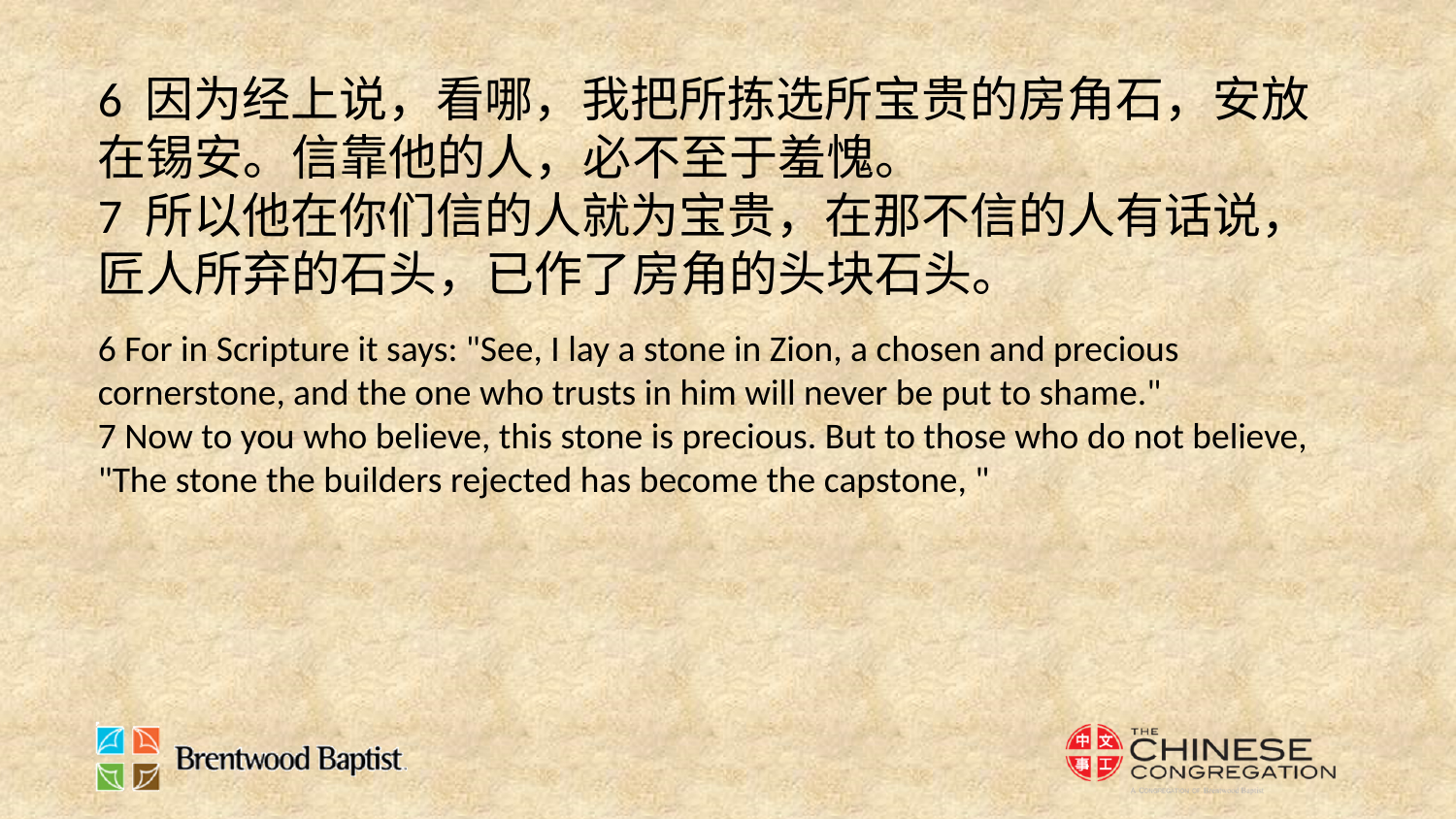

6 因为经上说，看哪，我把所拣选所宝贵的房角石，安放在锡安。信靠他的人，必不至于羞愧。
7 所以他在你们信的人就为宝贵，在那不信的人有话说，匠人所弃的石头，已作了房角的头块石头。

6 For in Scripture it says: "See, I lay a stone in Zion, a chosen and precious cornerstone, and the one who trusts in him will never be put to shame."
7 Now to you who believe, this stone is precious. But to those who do not believe, "The stone the builders rejected has become the capstone, "